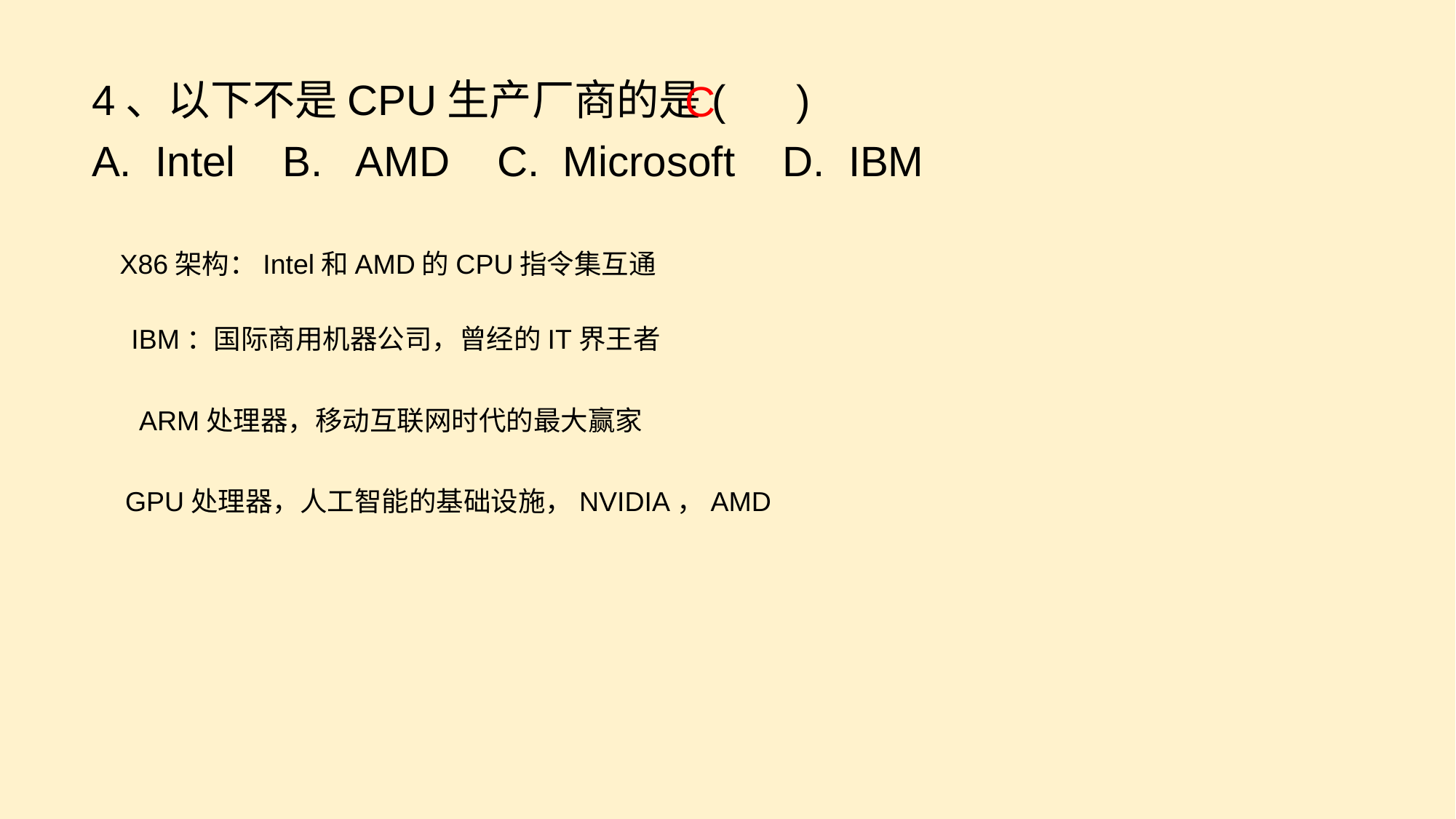

C
4、以下不是CPU生产厂商的是(      )
A.  Intel    B.   AMD    C.  Microsoft    D.  IBM
X86架构：Intel和AMD的CPU指令集互通
IBM：国际商用机器公司，曾经的IT界王者
ARM处理器，移动互联网时代的最大赢家
GPU处理器，人工智能的基础设施，NVIDIA，AMD